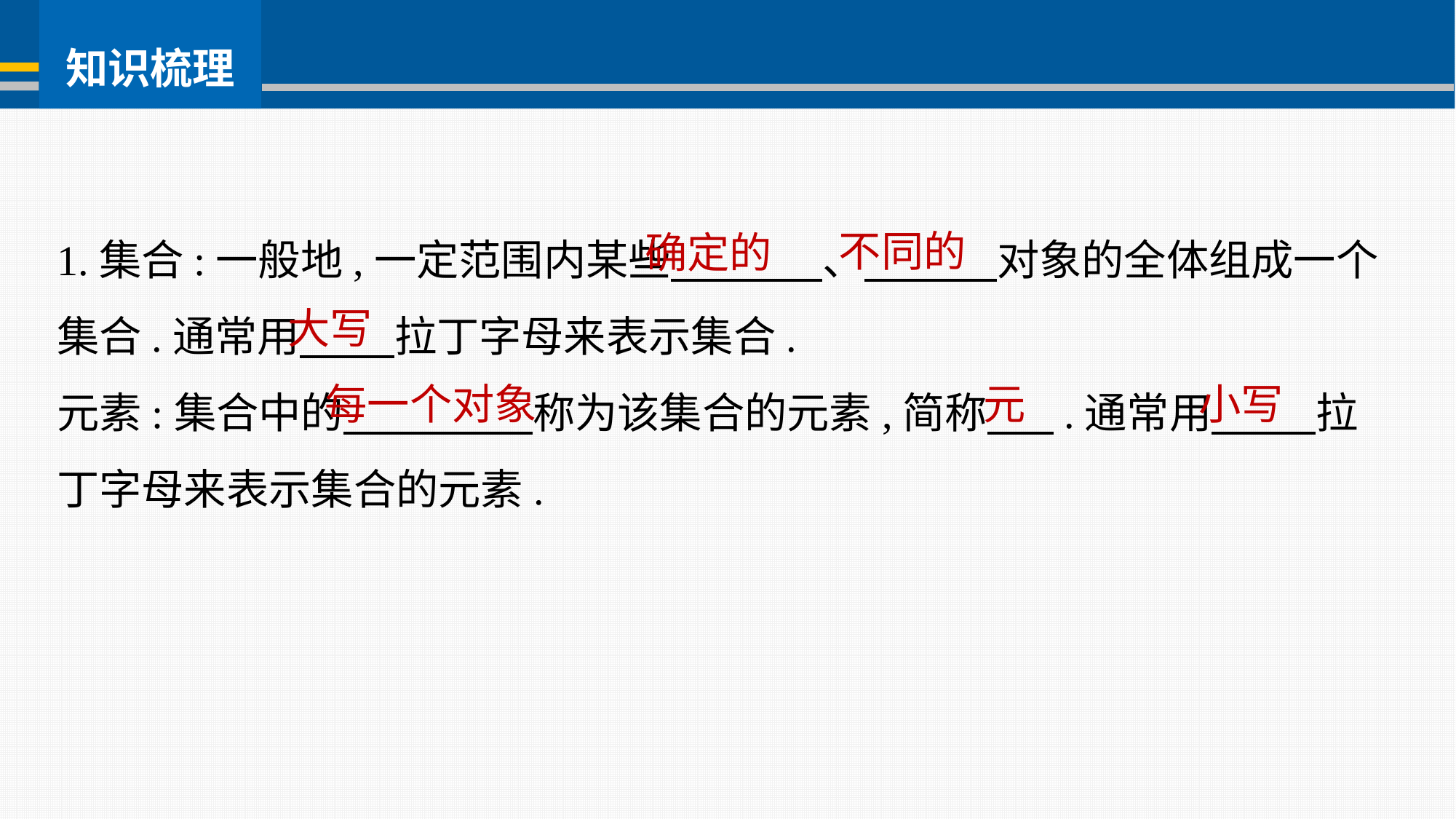

1.集合:一般地,一定范围内某些                、              对象的全体组成一个集合.通常用          拉丁字母来表示集合.
元素:集合中的                    称为该集合的元素,简称       .通常用           拉丁字母来表示集合的元素.
不同的
确定的
大写
每一个对象
元
小写